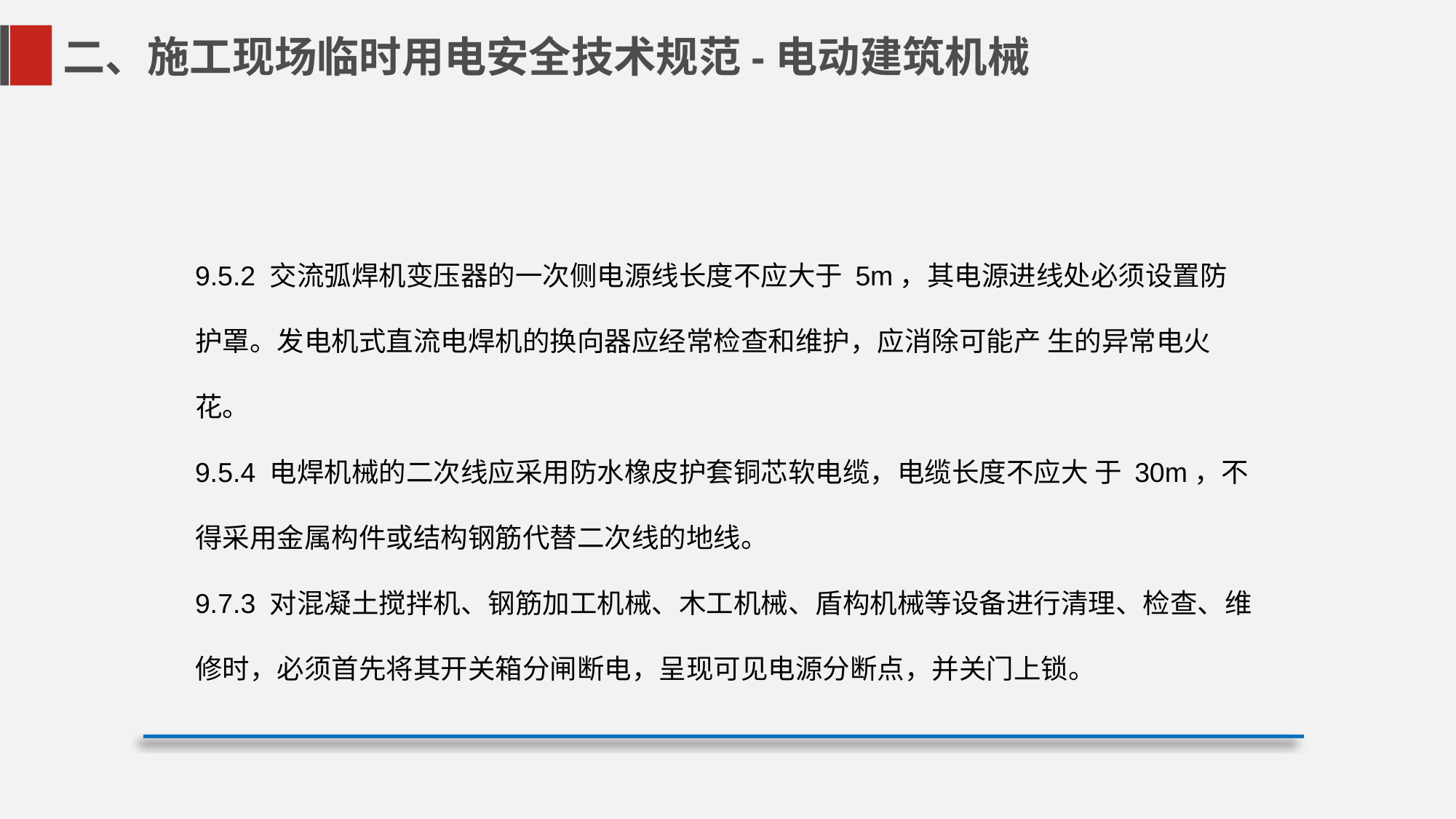

二、施工现场临时用电安全技术规范-电动建筑机械

9.5.2 交流弧焊机变压器的一次侧电源线长度不应大于 5m，其电源进线处必须设置防护罩。发电机式直流电焊机的换向器应经常检查和维护，应消除可能产 生的异常电火花。
9.5.4 电焊机械的二次线应采用防水橡皮护套铜芯软电缆，电缆长度不应大 于 30m，不得采用金属构件或结构钢筋代替二次线的地线。
9.7.3 对混凝土搅拌机、钢筋加工机械、木工机械、盾构机械等设备进行清理、检查、维修时，必须首先将其开关箱分闸断电，呈现可见电源分断点，并关门上锁。